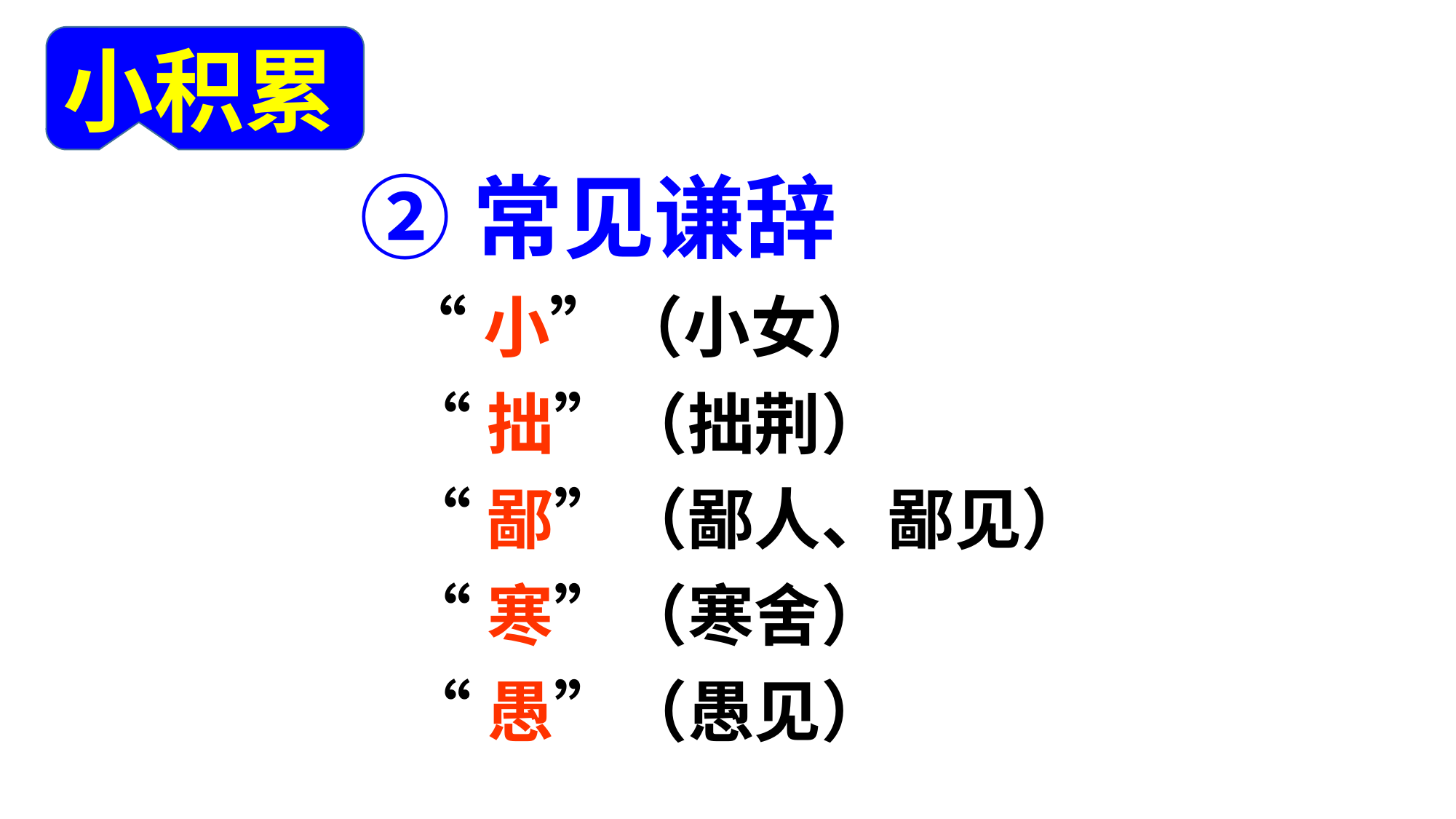

小积累
②常见谦辞
   “小”（小女）
   “拙”（拙荆）
   “鄙”（鄙人、鄙见）
   “寒”（寒舍）
   “愚”（愚见）